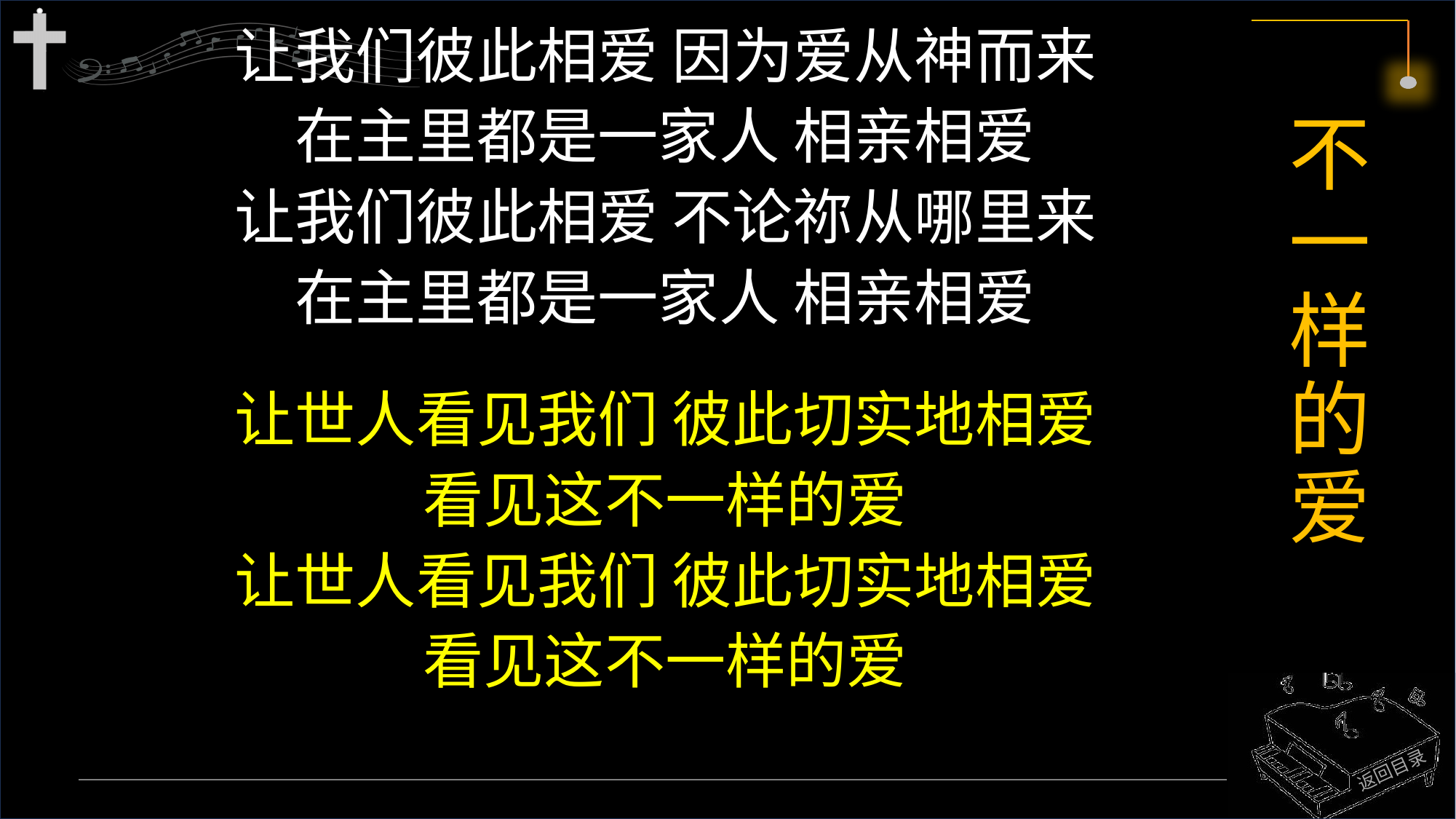

让我们彼此相爱 因为爱从神而来
在主里都是一家人 相亲相爱
让我们彼此相爱 不论祢从哪里来
在主里都是一家人 相亲相爱

让世人看见我们 彼此切实地相爱
看见这不一样的爱
让世人看见我们 彼此切实地相爱
看见这不一样的爱
# 不一样的爱